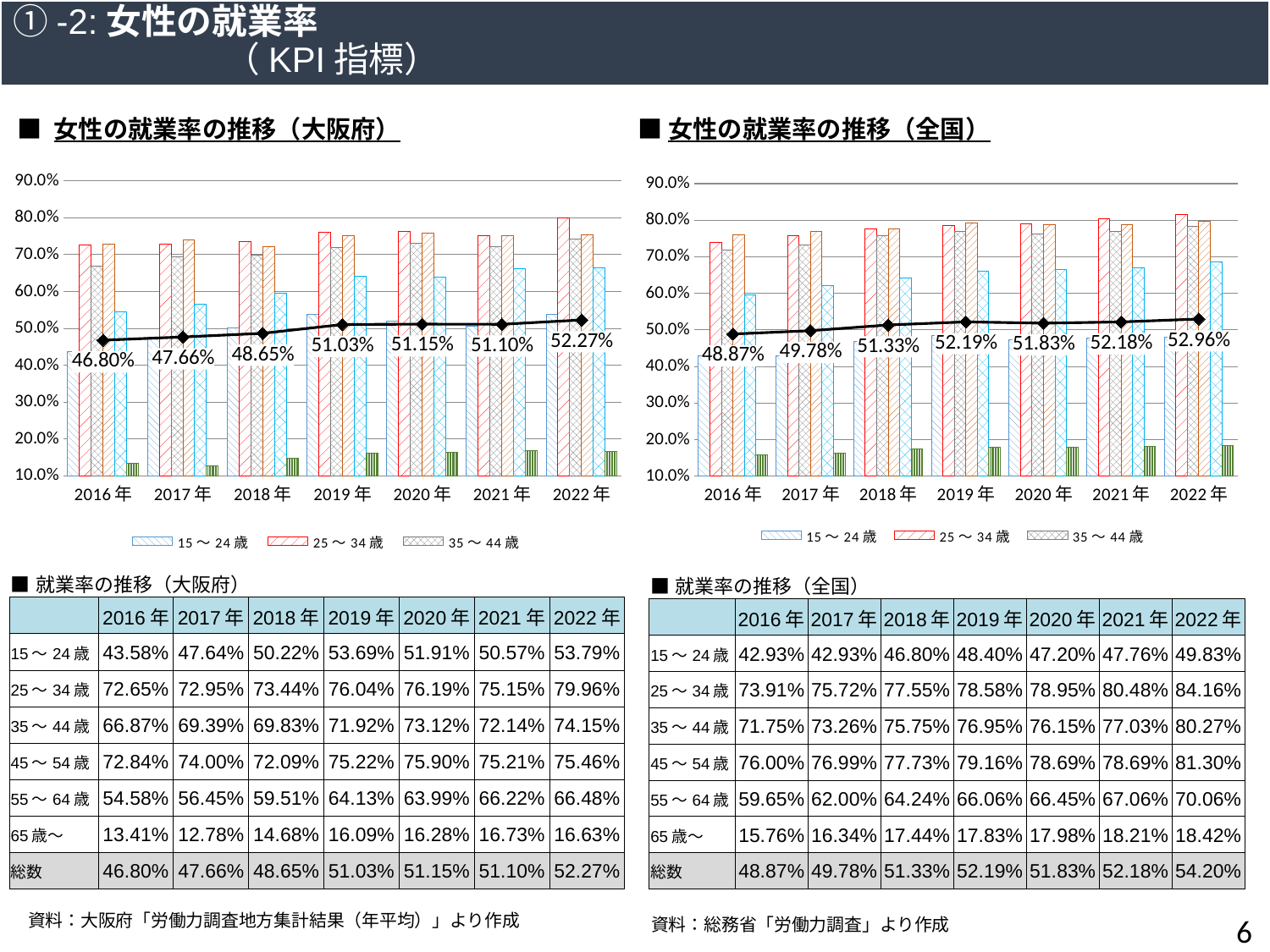

Ⅰ　若者が活躍でき、子育て安心の都市「大阪」の実現
①-2:女性の就業率　　　　　　　　　　　　　　　　　　　　　　　　　　　　　　　　（KPI指標）
■ 女性の就業率の推移（大阪府）
■女性の就業率の推移（全国）

### Chart

| Category | 15～24歳 | 25～34歳 | 35～44歳 | 45～54歳 | 55～64歳 | 65歳～ | 総数 |
|---|---|---|---|---|---|---|---|
| 2016年 | 0.43577981651376146 | 0.7265469061876247 | 0.6687402799377916 | 0.7284345047923323 | 0.545816733067729 | 0.13408239700374533 | 0.4679693297056641 |
| 2017年 | 0.4764044943820225 | 0.7295081967213115 | 0.6939102564102564 | 0.74 | 0.5645161290322581 | 0.1277695716395864 | 0.47658945293247906 |
| 2018年 | 0.5022321428571429 | 0.7344398340248963 | 0.6983333333333334 | 0.7208955223880597 | 0.5951417004048583 | 0.1468224981738495 | 0.4864665354330709 |
| 2019年 | 0.5369127516778524 | 0.7604166666666666 | 0.7192374350086655 | 0.7521865889212828 | 0.6412825651302605 | 0.1608695652173913 | 0.5103194103194103 |
| 2020年 | 0.5191011235955056 | 0.7619047619047619 | 0.7311827956989247 | 0.759018759018759 | 0.639921722113503 | 0.1628242074927954 | 0.5115252574791564 |
| 2021年 | 0.505720823798627 | 0.7515400410677618 | 0.7214022140221402 | 0.7521367521367521 | 0.6621621621621622 | 0.167264895908112 | 0.5110348209906818 |
| 2022年 | 0.5379310344827586 | 0.7995910020449898 | 0.7415094339622641 | 0.7546099290780142 | 0.6647940074906367 | 0.16630824372759856 | 0.5227495107632094 |

### Chart

| Category | 15～24歳 | 25～34歳 | 35～44歳 | 45～54歳 | 55～64歳 | 65歳～ | 総数 |
|---|---|---|---|---|---|---|---|
| 2016年 | 0.4292929292929293 | 0.7391304347826086 | 0.7175398633257403 | 0.7600472813238771 | 0.5964691046658259 | 0.15762538382804503 | 0.4886601535240754 |
| 2017年 | 0.4292929292929293 | 0.7572078907435509 | 0.7325581395348837 | 0.7698504027617952 | 0.62002567394095 | 0.16338880484114976 | 0.49782343722792965 |
| 2018年 | 0.468013468013468 | 0.7755417956656346 | 0.7575030012004802 | 0.7772778402699663 | 0.6423927178153446 | 0.17438963627304435 | 0.5133298484056456 |
| 2019年 | 0.4839797639123103 | 0.7858267716535433 | 0.7695167286245354 | 0.7916207276736494 | 0.660574412532637 | 0.1782716049382716 | 0.5218908076050933 |
| 2020年 | 0.47198641765704585 | 0.7894736842105263 | 0.7614795918367347 | 0.7868852459016393 | 0.6644993498049415 | 0.1798138167564919 | 0.5183374083129584 |
| 2021年 | 0.47758620689655173 | 0.8048387096774193 | 0.7703412073490814 | 0.7868675995694295 | 0.6705882352941176 | 0.18208373904576436 | 0.5218000350201366 |
| 2022年 | 0.479020979020979 | 0.8144 | 0.784 | 0.7980769230769231 | 0.6851612903225807 | 0.1827485380116959 | 0.5295971978984239 |
| ■就業率の推移（大阪府） |  |  |  |  |  |  |  |
| --- | --- | --- | --- | --- | --- | --- | --- |
|  | 2016年 | 2017年 | 2018年 | 2019年 | 2020年 | 2021年 | 2022年 |
| 15～24歳 | 43.58% | 47.64% | 50.22% | 53.69% | 51.91% | 50.57% | 53.79% |
| 25～34歳 | 72.65% | 72.95% | 73.44% | 76.04% | 76.19% | 75.15% | 79.96% |
| 35～44歳 | 66.87% | 69.39% | 69.83% | 71.92% | 73.12% | 72.14% | 74.15% |
| 45～54歳 | 72.84% | 74.00% | 72.09% | 75.22% | 75.90% | 75.21% | 75.46% |
| 55～64歳 | 54.58% | 56.45% | 59.51% | 64.13% | 63.99% | 66.22% | 66.48% |
| 65歳～ | 13.41% | 12.78% | 14.68% | 16.09% | 16.28% | 16.73% | 16.63% |
| 総数 | 46.80% | 47.66% | 48.65% | 51.03% | 51.15% | 51.10% | 52.27% |
| ■就業率の推移（全国） |  |  |  |  |  |  |  |
| --- | --- | --- | --- | --- | --- | --- | --- |
|  | 2016年 | 2017年 | 2018年 | 2019年 | 2020年 | 2021年 | 2022年 |
| 15～24歳 | 42.93% | 42.93% | 46.80% | 48.40% | 47.20% | 47.76% | 49.83% |
| 25～34歳 | 73.91% | 75.72% | 77.55% | 78.58% | 78.95% | 80.48% | 84.16% |
| 35～44歳 | 71.75% | 73.26% | 75.75% | 76.95% | 76.15% | 77.03% | 80.27% |
| 45～54歳 | 76.00% | 76.99% | 77.73% | 79.16% | 78.69% | 78.69% | 81.30% |
| 55～64歳 | 59.65% | 62.00% | 64.24% | 66.06% | 66.45% | 67.06% | 70.06% |
| 65歳～ | 15.76% | 16.34% | 17.44% | 17.83% | 17.98% | 18.21% | 18.42% |
| 総数 | 48.87% | 49.78% | 51.33% | 52.19% | 51.83% | 52.18% | 54.20% |
資料：大阪府「労働力調査地方集計結果（年平均）」より作成
6
資料：総務省「労働力調査」より作成